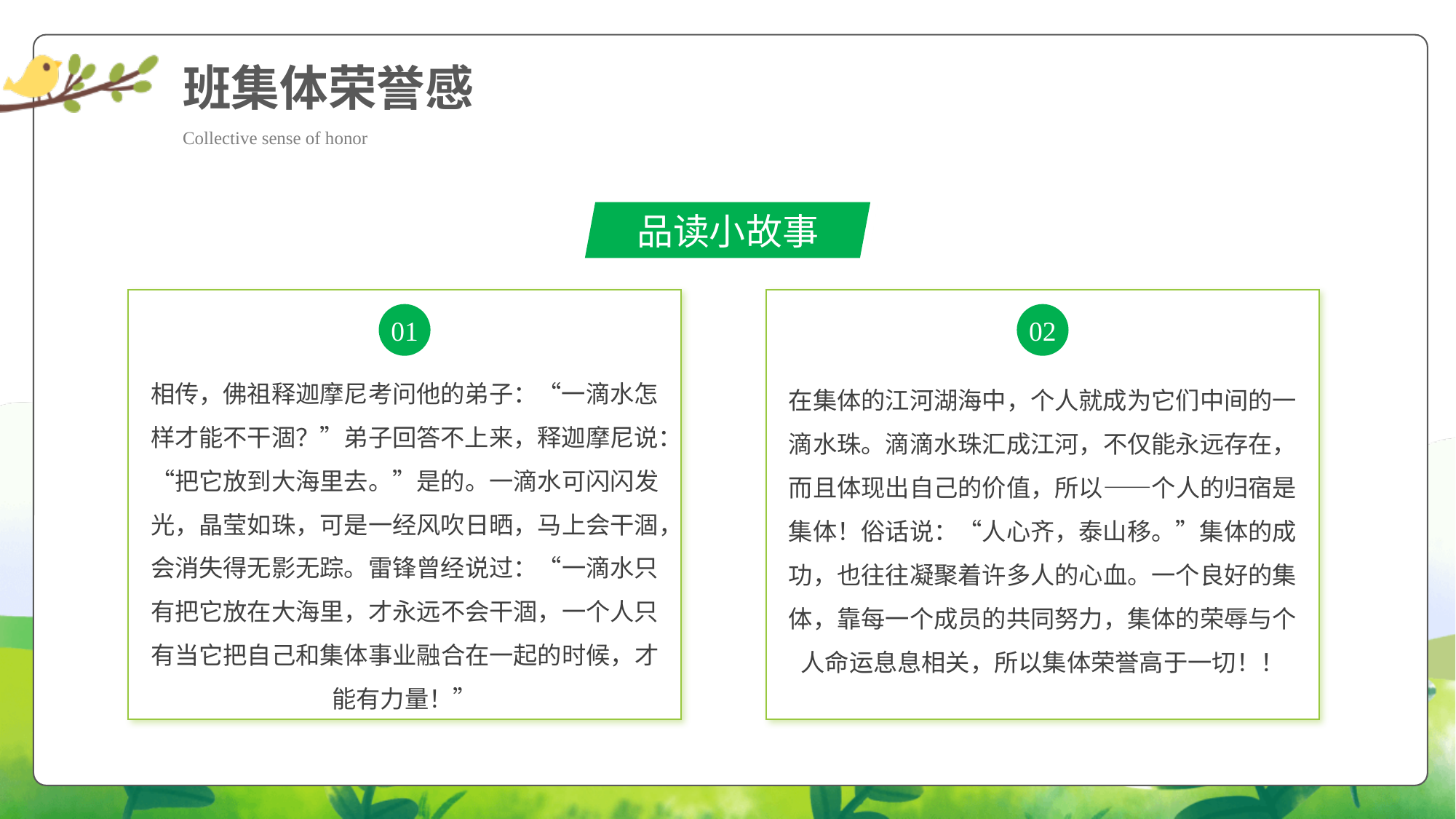

班集体荣誉感
Collective sense of honor
品读小故事
相传，佛祖释迦摩尼考问他的弟子：“一滴水怎样才能不干涸？”弟子回答不上来，释迦摩尼说：“把它放到大海里去。”是的。一滴水可闪闪发光，晶莹如珠，可是一经风吹日晒，马上会干涸，会消失得无影无踪。雷锋曾经说过：“一滴水只有把它放在大海里，才永远不会干涸，一个人只有当它把自己和集体事业融合在一起的时候，才能有力量！”
在集体的江河湖海中，个人就成为它们中间的一滴水珠。滴滴水珠汇成江河，不仅能永远存在，而且体现出自己的价值，所以——个人的归宿是集体！俗话说：“人心齐，泰山移。”集体的成功，也往往凝聚着许多人的心血。一个良好的集体，靠每一个成员的共同努力，集体的荣辱与个人命运息息相关，所以集体荣誉高于一切！！
01
02